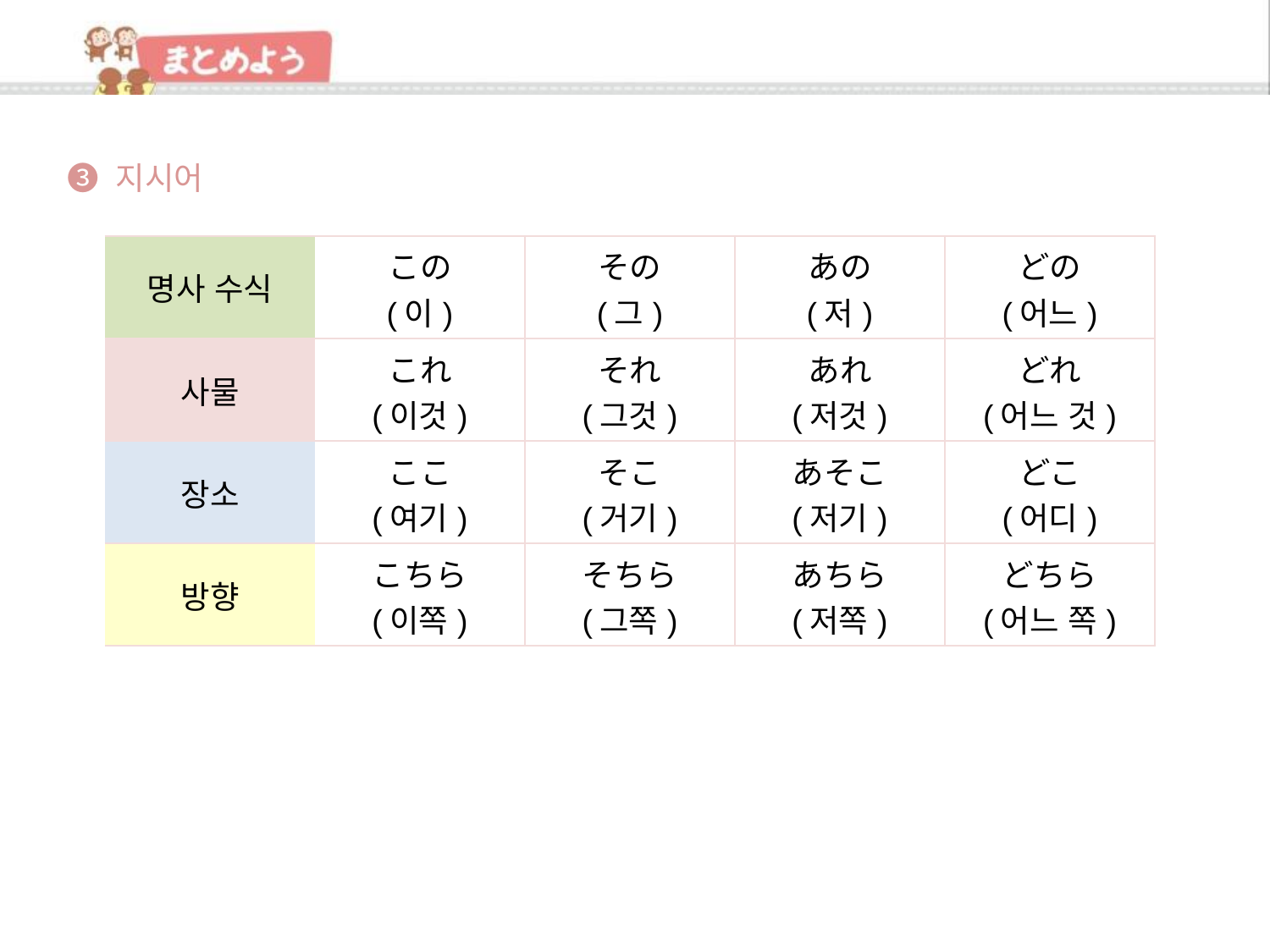

➌ 지시어
| 명사 수식 | この (이) | その (그) | あの (저) | どの (어느) |
| --- | --- | --- | --- | --- |
| 사물 | これ (이것) | それ (그것) | あれ (저것) | どれ (어느 것) |
| 장소 | ここ (여기) | そこ (거기) | あそこ (저기) | どこ (어디) |
| 방향 | こちら (이쪽) | そちら (그쪽) | あちら (저쪽) | どちら (어느 쪽) |